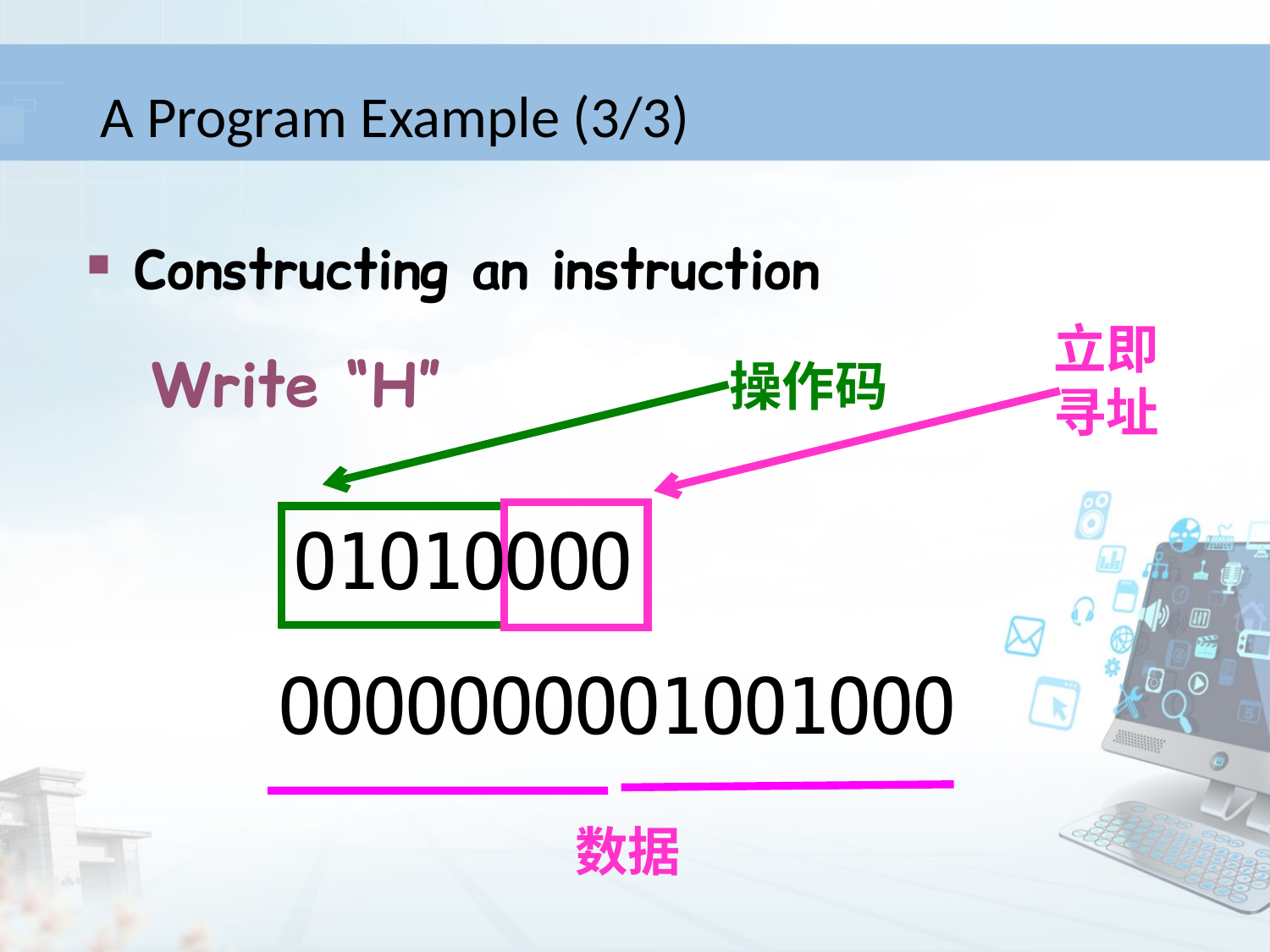

# A Program Example (3/3)
Constructing an instruction

Write “H”
立即寻址
操作码

01010000
0000000001001000

数据